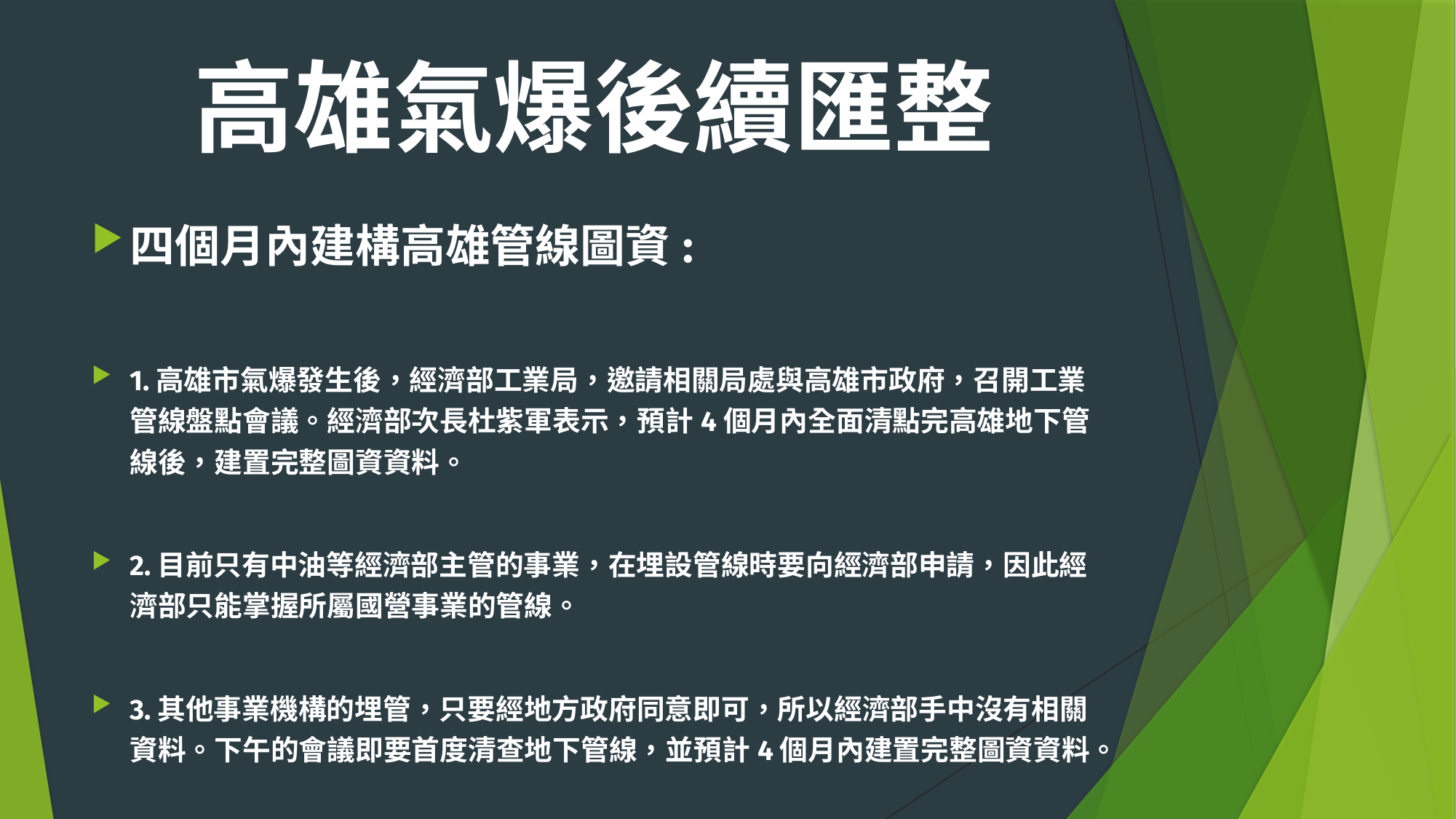

# 高雄氣爆後續匯整
四個月內建構高雄管線圖資:

1.高雄市氣爆發生後，經濟部工業局，邀請相關局處與高雄市政府，召開工業管線盤點會議。經濟部次長杜紫軍表示，預計4個月內全面清點完高雄地下管線後，建置完整圖資資料。

2.目前只有中油等經濟部主管的事業，在埋設管線時要向經濟部申請，因此經濟部只能掌握所屬國營事業的管線。

3.其他事業機構的埋管，只要經地方政府同意即可，所以經濟部手中沒有相關資料。下午的會議即要首度清查地下管線，並預計4個月內建置完整圖資資料。